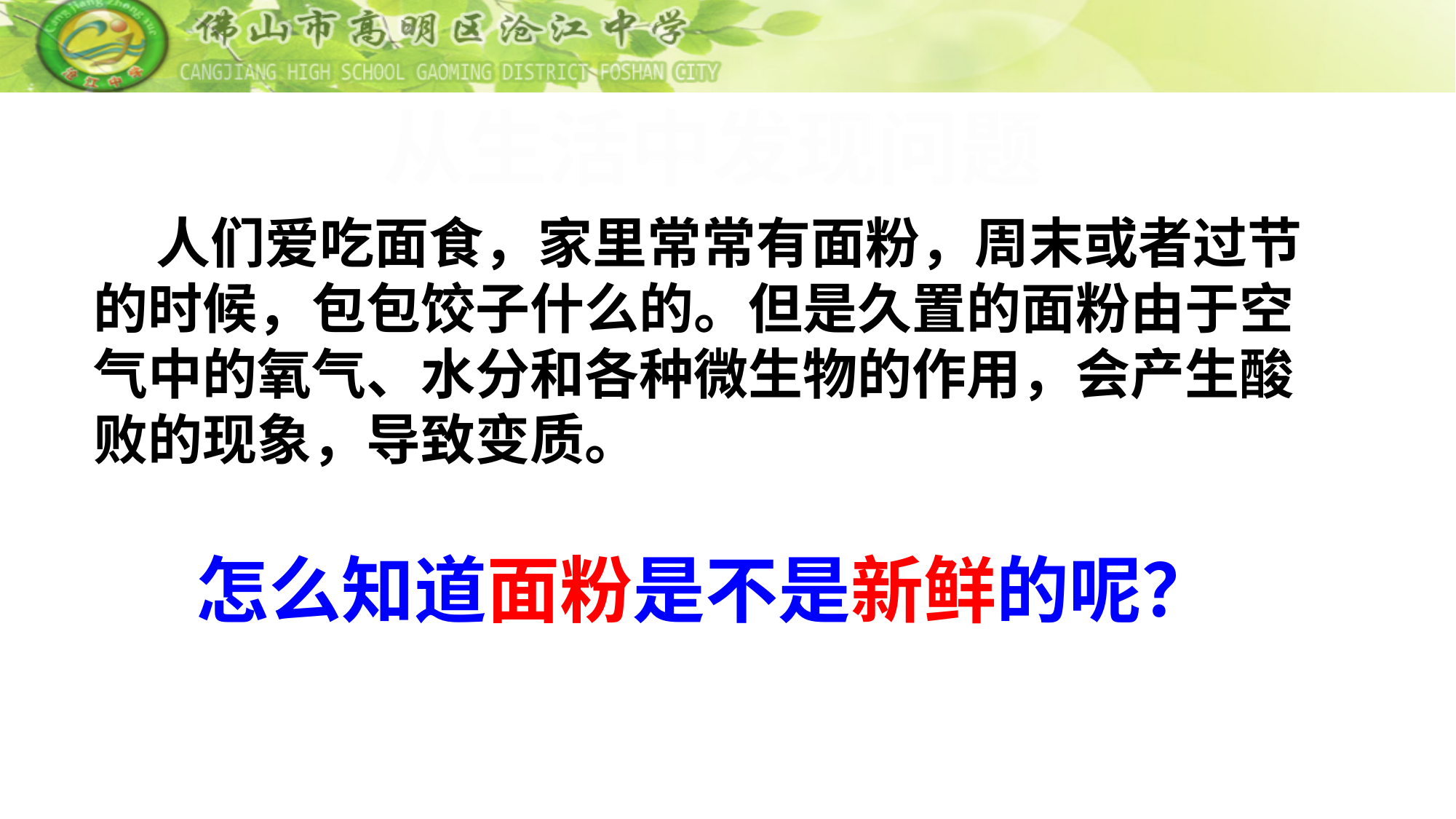

从生活中发现问题
# 人们爱吃面食，家里常常有面粉，周末或者过节的时候，包包饺子什么的。但是久置的面粉由于空气中的氧气、水分和各种微生物的作用，会产生酸败的现象，导致变质。
怎么知道面粉是不是新鲜的呢？